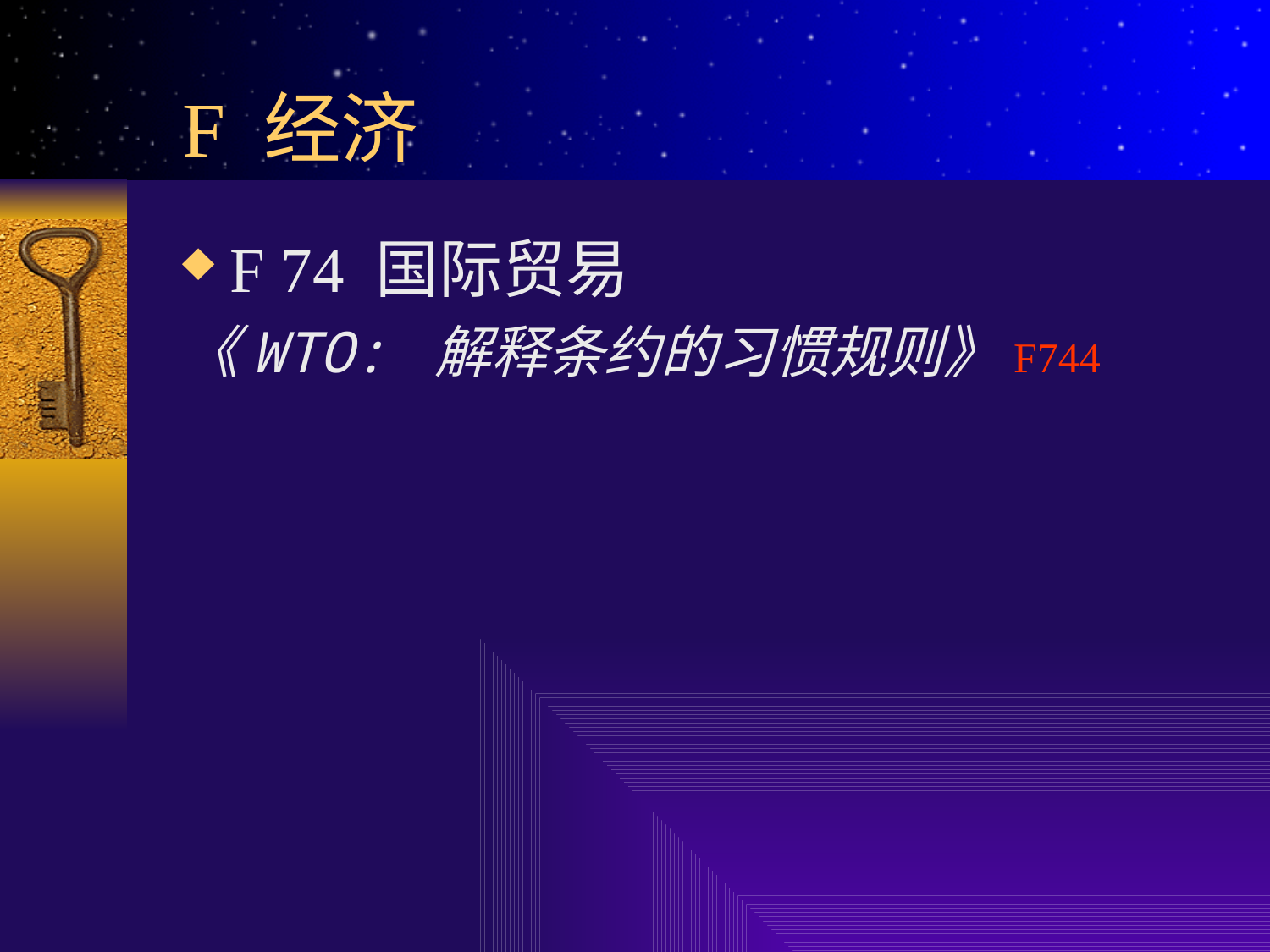

# F 经济
F 74 国际贸易
《WTO: 解释条约的习惯规则》F744